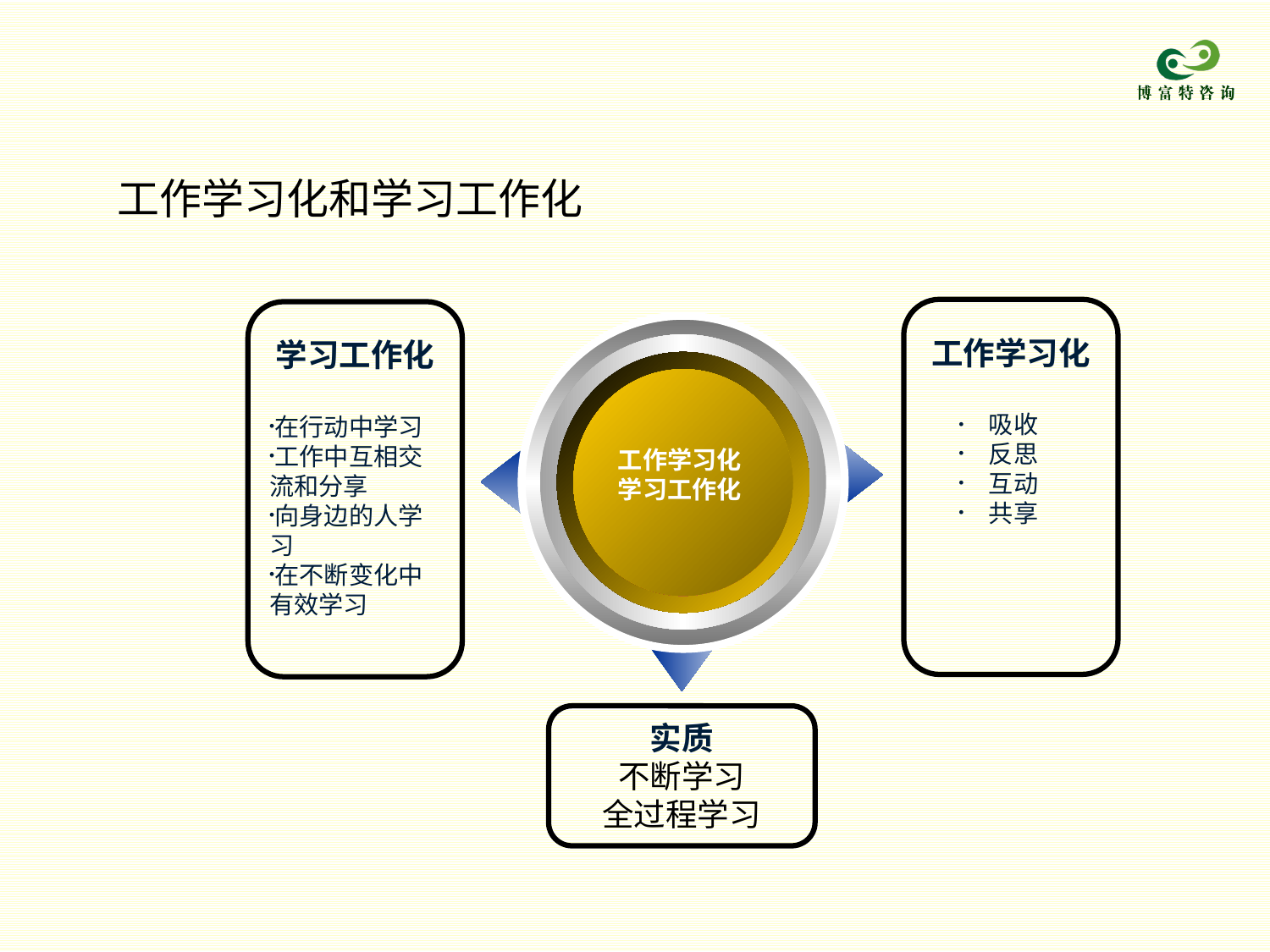

工作学习化和学习工作化

工作学习化

吸收
反思
互动
共享
学习工作化

在行动中学习
工作中互相交流和分享
向身边的人学习
在不断变化中有效学习
工作学习化
学习工作化
Text
实质
不断学习
全过程学习